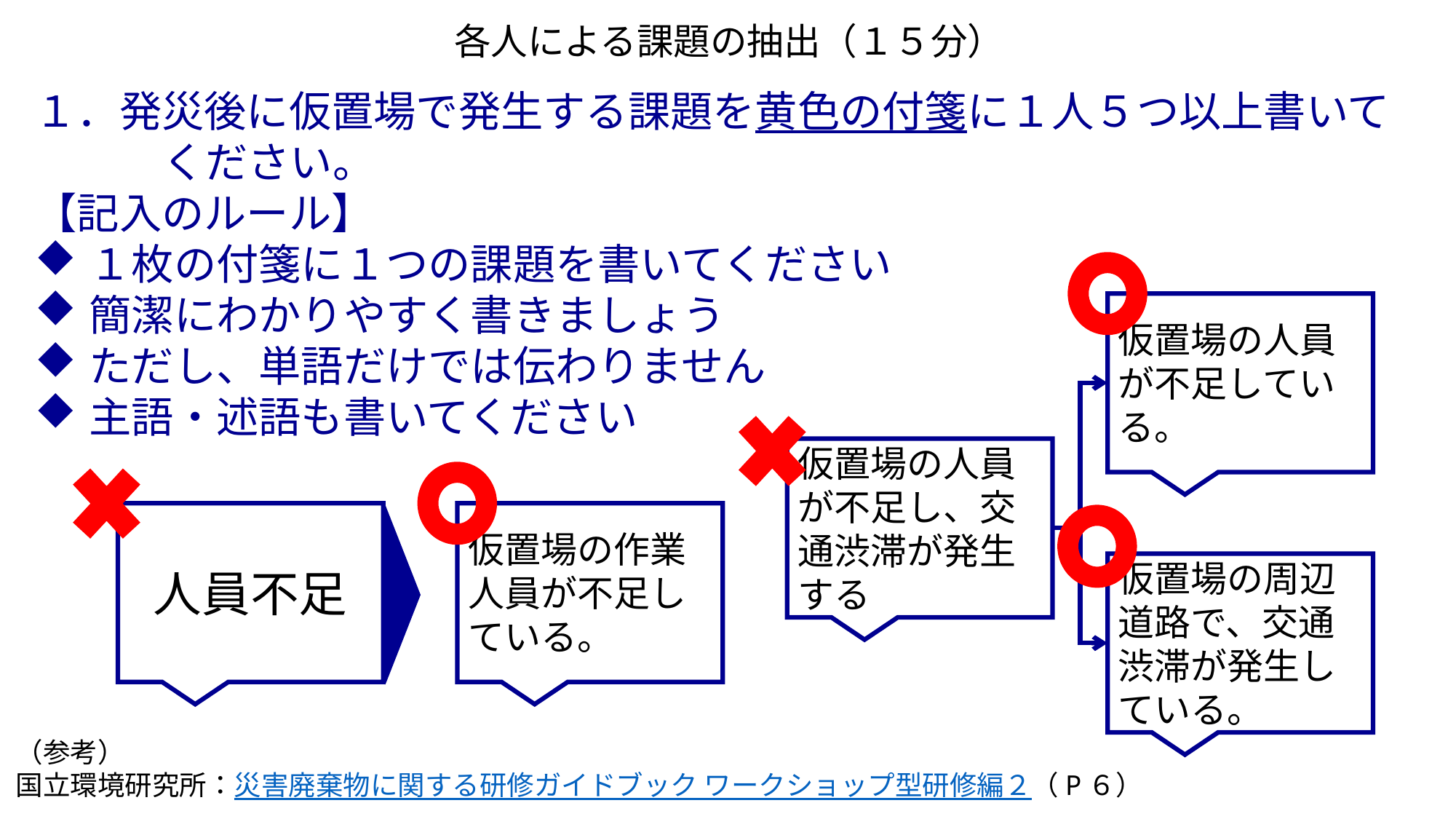

# 各人による課題の抽出（１５分）
１．発災後に仮置場で発生する課題を黄色の付箋に１人５つ以上書いて　ください。
【記入のルール】
１枚の付箋に１つの課題を書いてください
簡潔にわかりやすく書きましょう
ただし、単語だけでは伝わりません
主語・述語も書いてください

仮置場の人員が不足している。

仮置場の人員が不足し、交通渋滞が発生する

人員不足
仮置場の作業人員が不足している。

仮置場の周辺道路で、交通渋滞が発生している。

（参考）
国立環境研究所：災害廃棄物に関する研修ガイドブック ワークショップ型研修編２（P６）